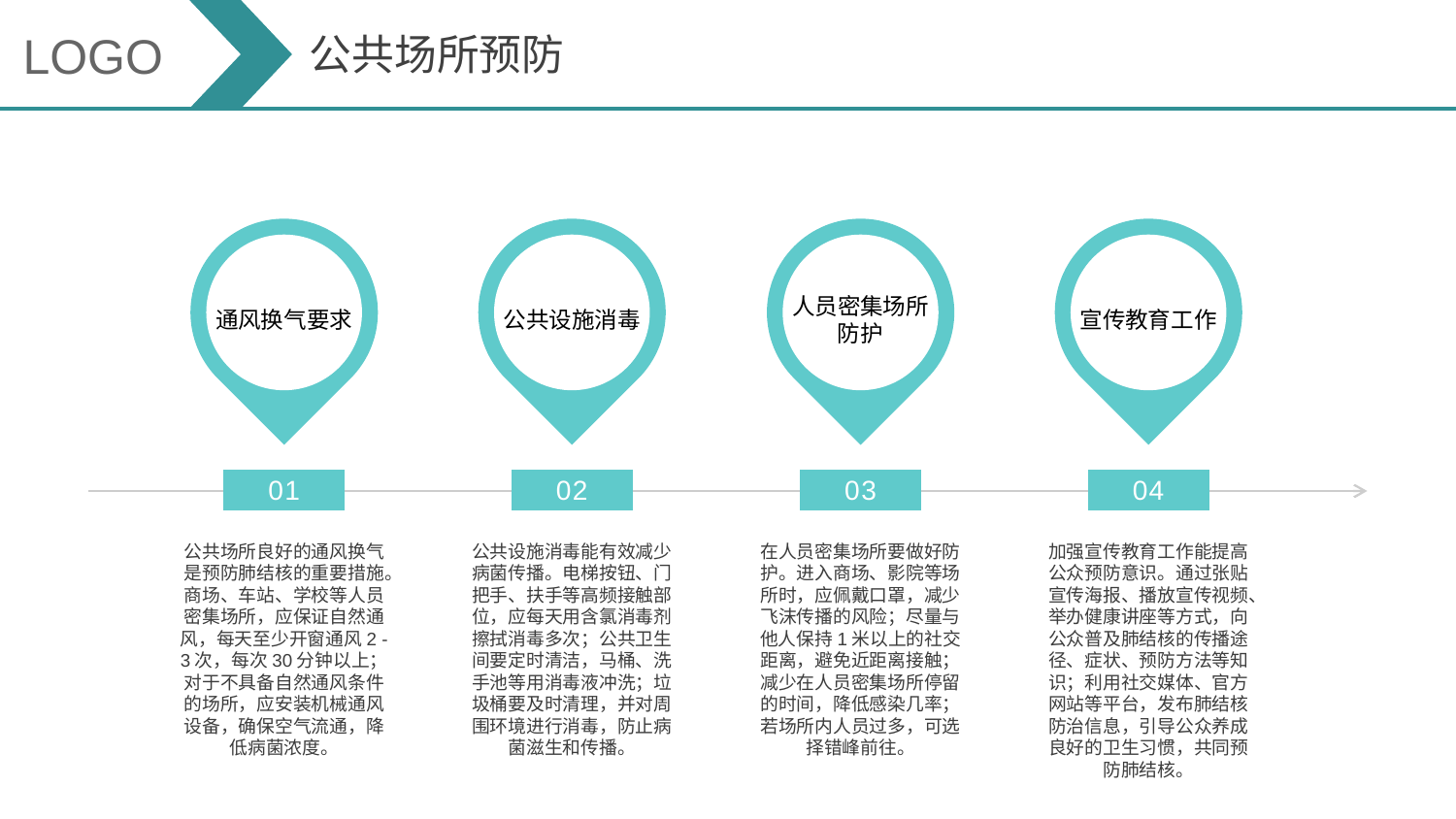

LOGO

公共场所预防

通风换气要求
公共设施消毒
人员密集场所防护
宣传教育工作

01
02
03
04

公共场所良好的通风换气是预防肺结核的重要措施。商场、车站、学校等人员密集场所，应保证自然通风，每天至少开窗通风2 - 3次，每次30分钟以上；对于不具备自然通风条件的场所，应安装机械通风设备，确保空气流通，降低病菌浓度。
公共设施消毒能有效减少病菌传播。电梯按钮、门把手、扶手等高频接触部位，应每天用含氯消毒剂擦拭消毒多次；公共卫生间要定时清洁，马桶、洗手池等用消毒液冲洗；垃圾桶要及时清理，并对周围环境进行消毒，防止病菌滋生和传播。
在人员密集场所要做好防护。进入商场、影院等场所时，应佩戴口罩，减少飞沫传播的风险；尽量与他人保持1米以上的社交距离，避免近距离接触；减少在人员密集场所停留的时间，降低感染几率；若场所内人员过多，可选择错峰前往。
加强宣传教育工作能提高公众预防意识。通过张贴宣传海报、播放宣传视频、举办健康讲座等方式，向公众普及肺结核的传播途径、症状、预防方法等知识；利用社交媒体、官方网站等平台，发布肺结核防治信息，引导公众养成良好的卫生习惯，共同预防肺结核。